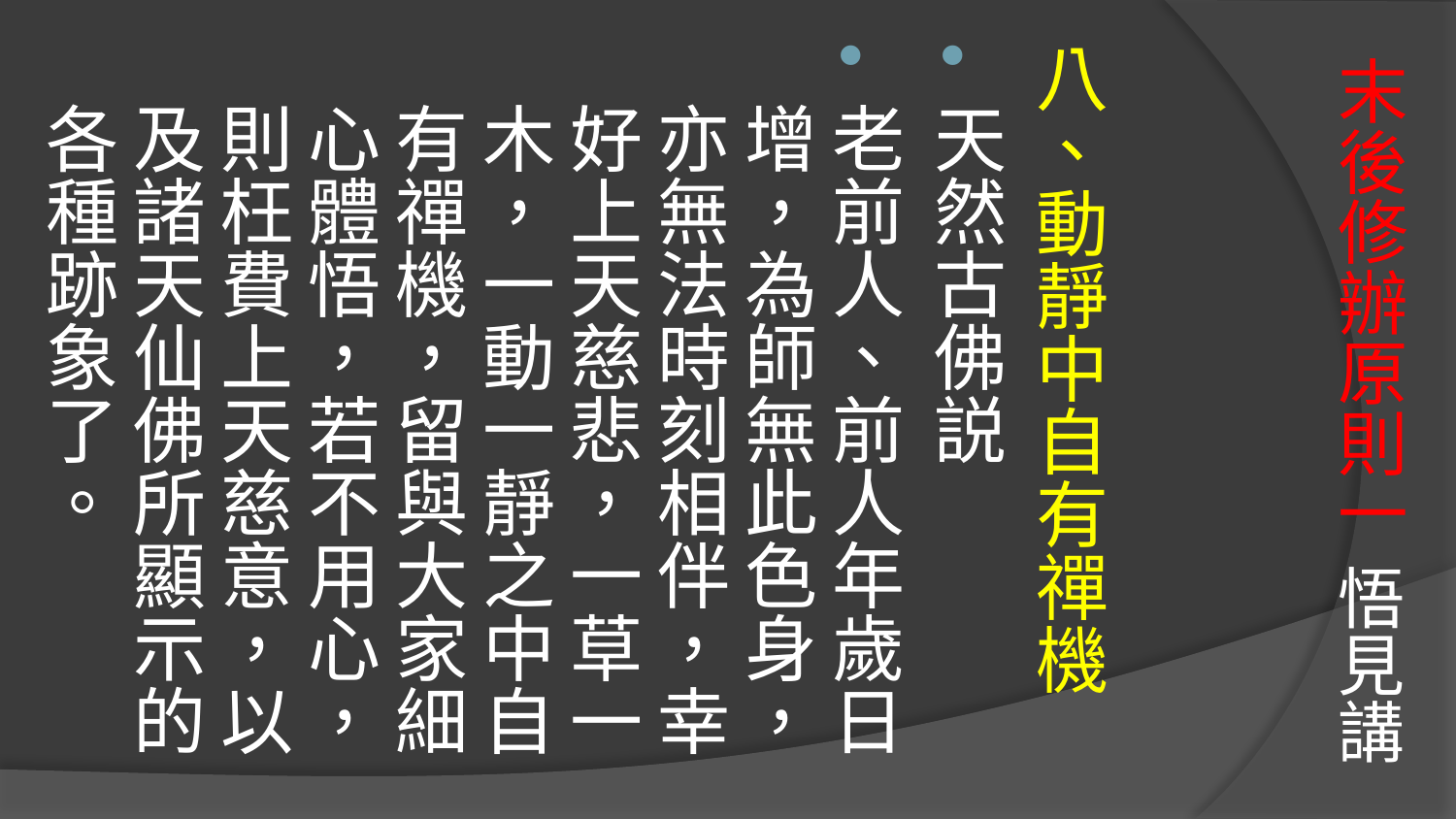

八、動靜中自有禪機
天然古佛説
老前人、前人年歲日增，為師無此色身，亦無法時刻相伴，幸好上天慈悲，一草一木，一動一靜之中自有禪機，留與大家細心體悟，若不用心，則枉費上天慈意，以及諸天仙佛所顯示的各種跡象了。
# 末後修辦原則一 悟見講